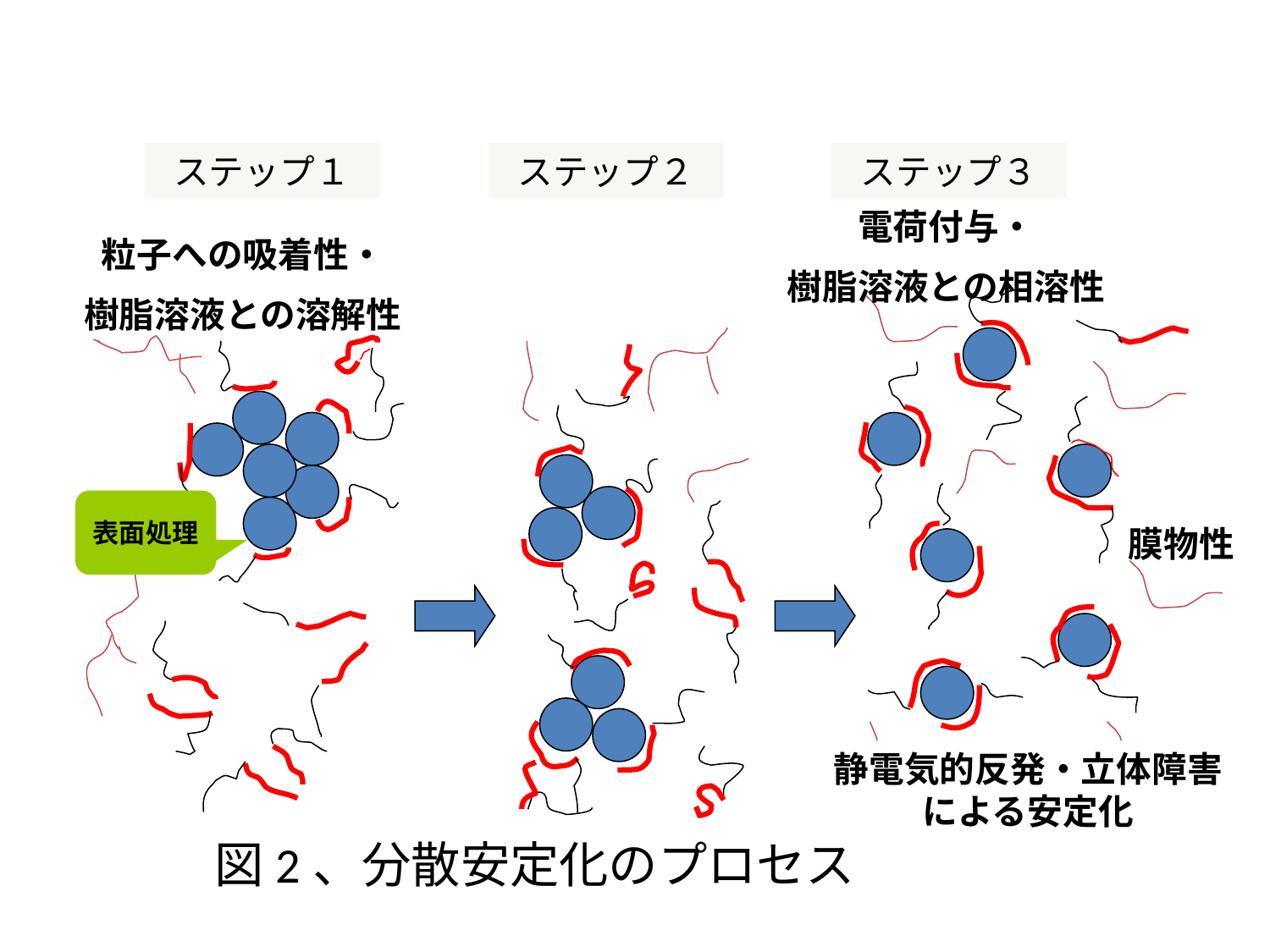

ステップ１
ステップ２
ステップ３
電荷付与・
樹脂溶液との相溶性
粒子への吸着性・
樹脂溶液との溶解性

表面処理

膜物性

静電気的反発・立体障害
による安定化

# 図2、分散安定化のプロセス